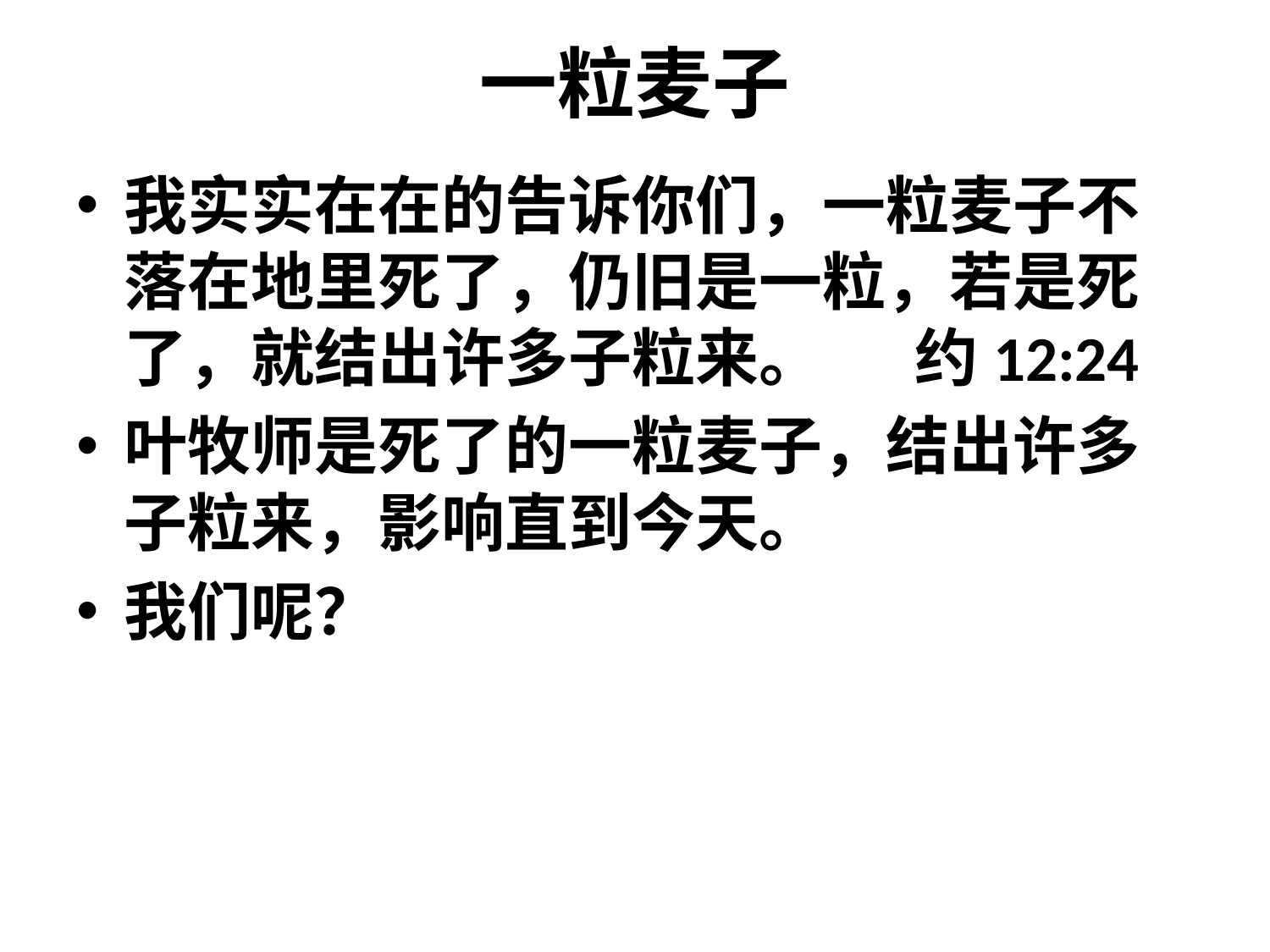

# 一粒麦子
我实实在在的告诉你们，一粒麦子不落在地里死了，仍旧是一粒，若是死了，就结出许多子粒来。	  约12:24
叶牧师是死了的一粒麦子，结出许多子粒来，影响直到今天。
我们呢？